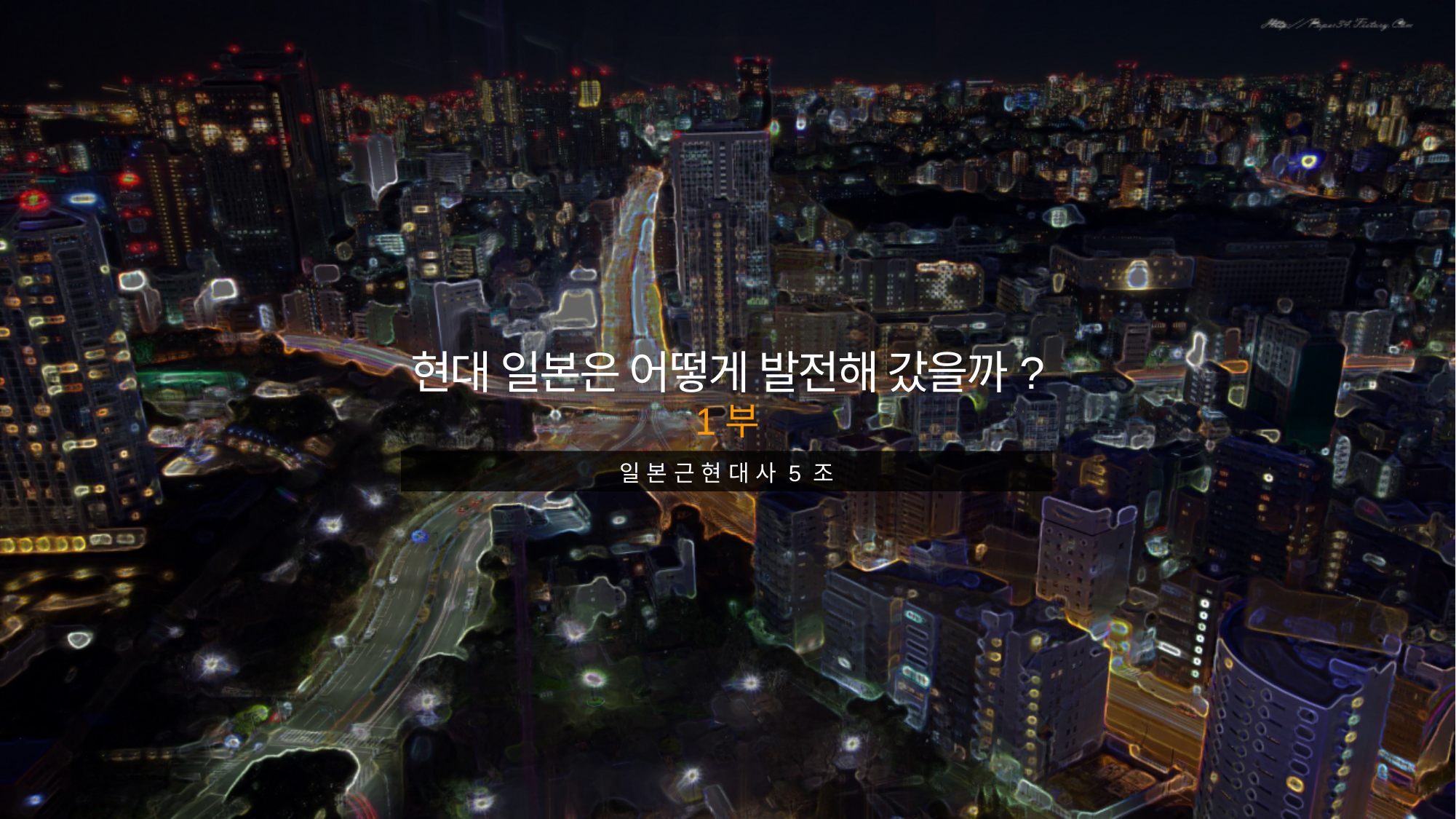

현대 일본은 어떻게 발전해 갔을까?
일 본 근 현 대 사 5 조
1부